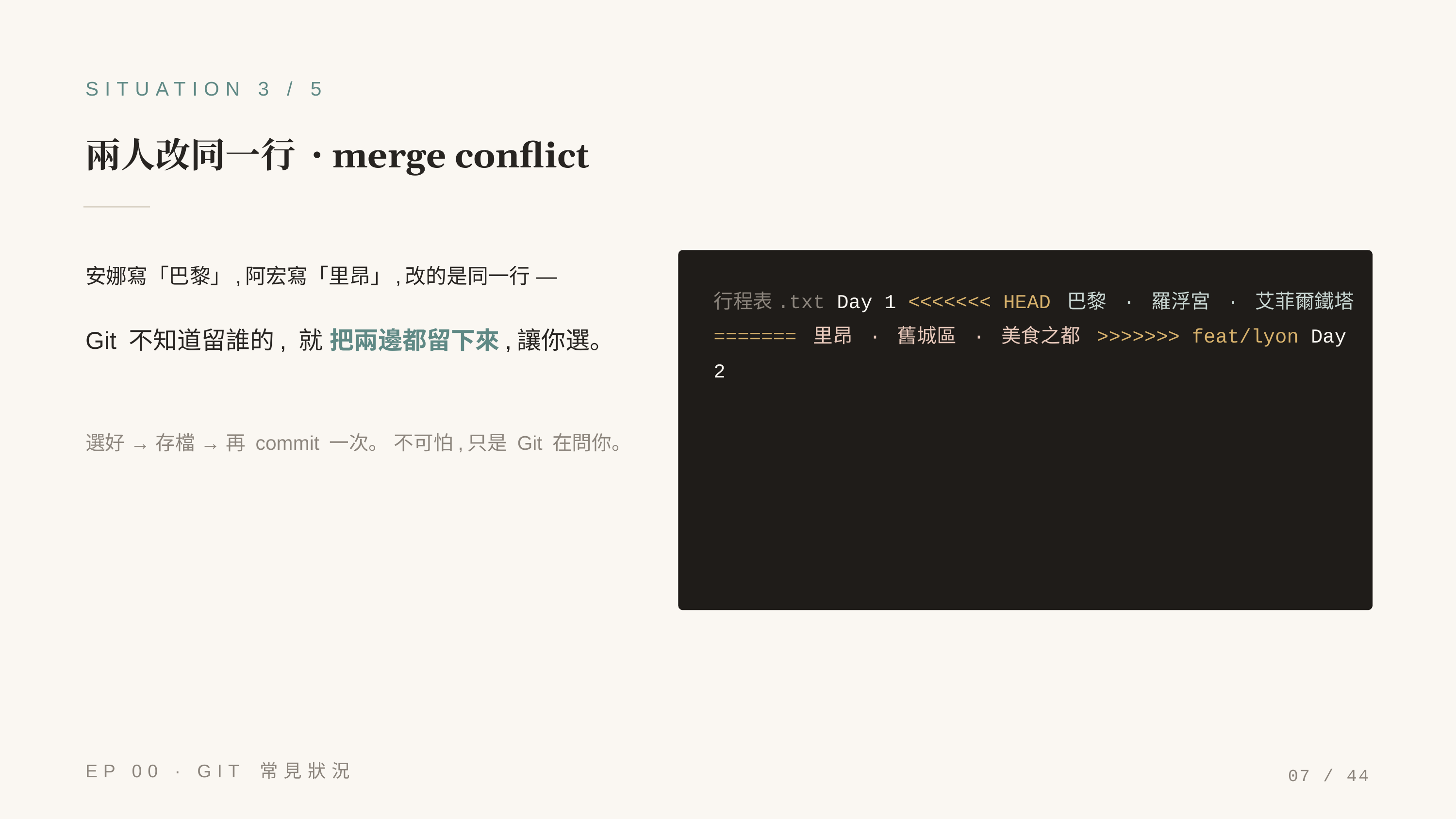

SITUATION 3 / 5
兩人改同一行 · merge conflict

安娜寫「巴黎」,阿宏寫「里昂」,改的是同一行 —

行程表.txt Day 1 <<<<<<< HEAD 巴黎 · 羅浮宮 · 艾菲爾鐵塔 ======= 里昂 · 舊城區 · 美食之都 >>>>>>> feat/lyon Day 2

Git 不知道留誰的, 就 把兩邊都留下來,讓你選。
選好 → 存檔 → 再 commit 一次。 不可怕,只是 Git 在問你。
EP 00 · GIT 常見狀況
07 / 44